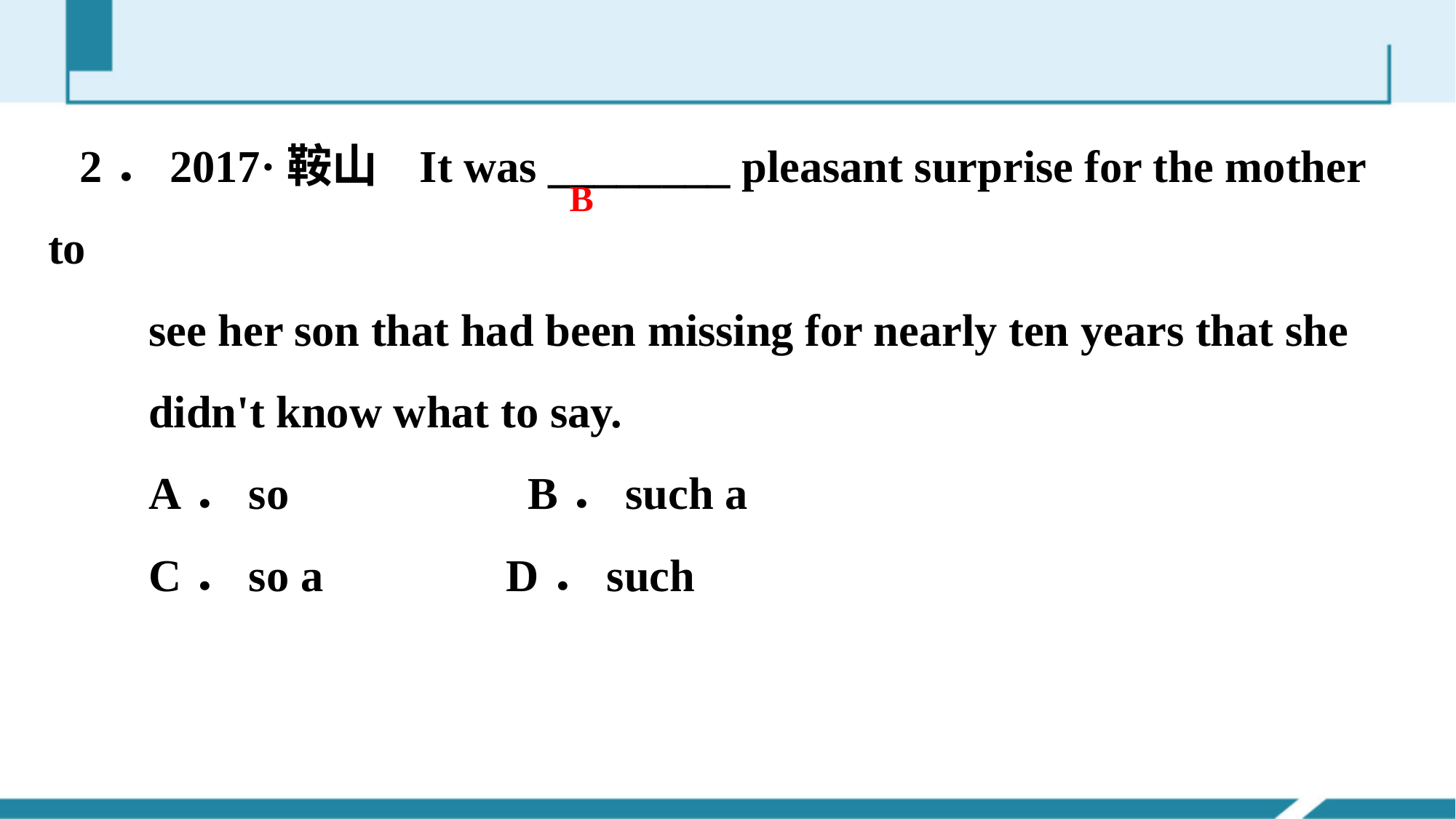

B
2．2017·鞍山   It was ________ pleasant surprise for the mother to
      see her son that had been missing for nearly ten years that she
      didn't know what to say.
      A．so           　　B．such a
      C．so a                D．such